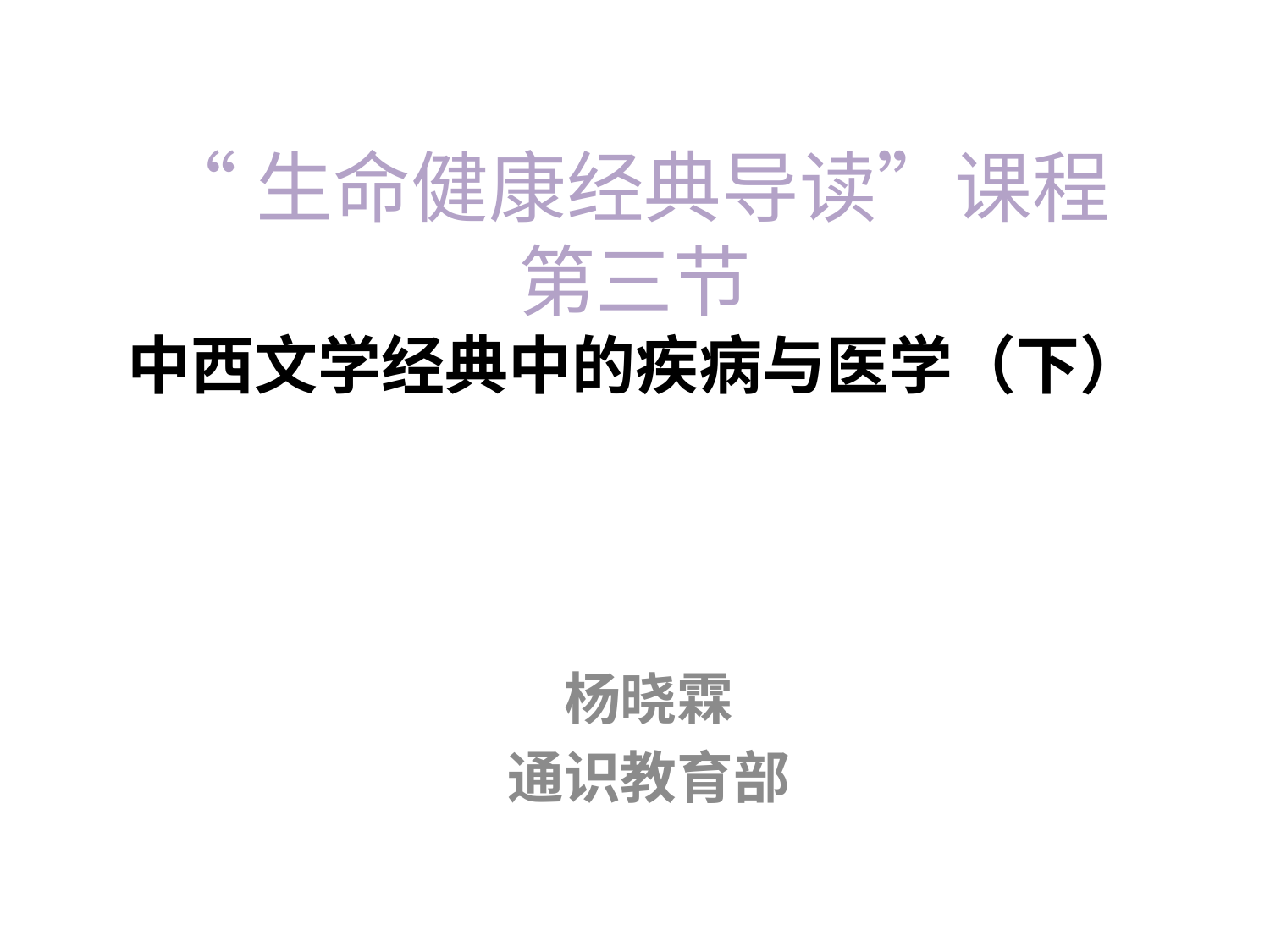

# “生命健康经典导读”课程 第三节 中西文学经典中的疾病与医学（下）
杨晓霖
通识教育部